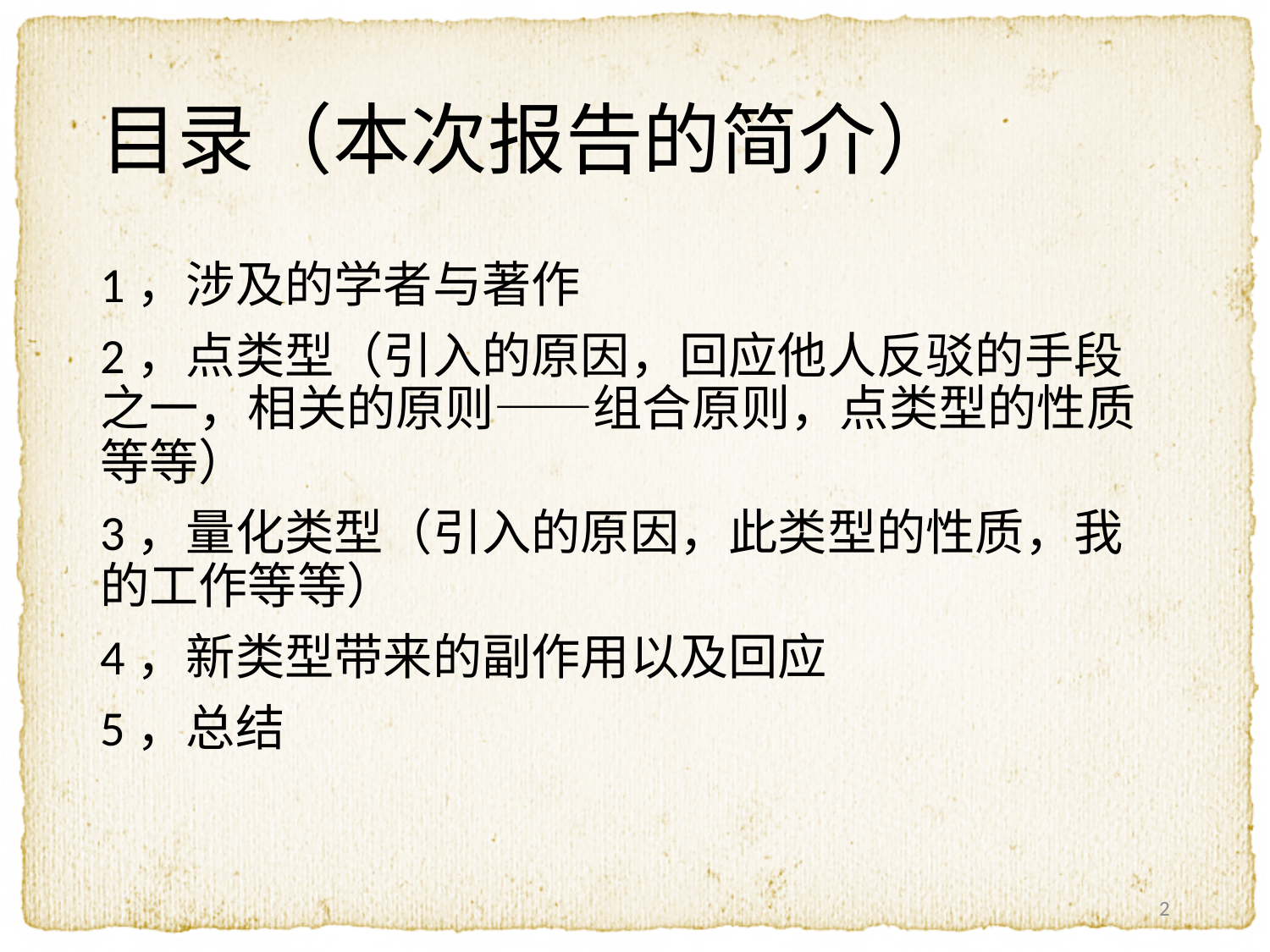

# 目录（本次报告的简介）
1，涉及的学者与著作
2，点类型（引入的原因，回应他人反驳的手段之一，相关的原则——组合原则，点类型的性质等等）
3，量化类型（引入的原因，此类型的性质，我的工作等等）
4，新类型带来的副作用以及回应
5，总结
2